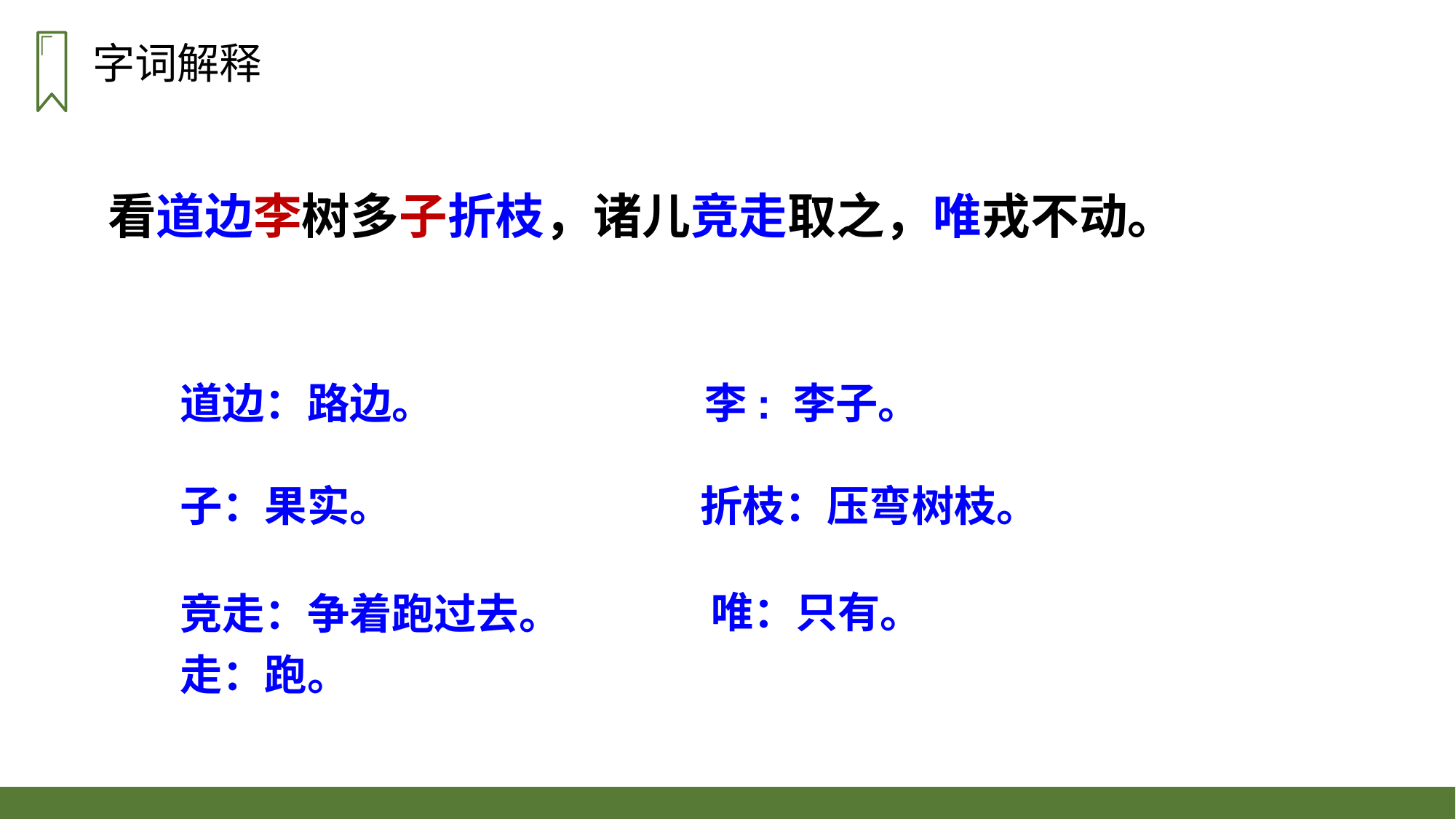

字词解释
看道边李树多子折枝，诸儿竞走取之，唯戎不动。
道边：路边。
李: 李子。
子：果实。
折枝：压弯树枝。
竞走：争着跑过去。
走：跑。
唯：只有。